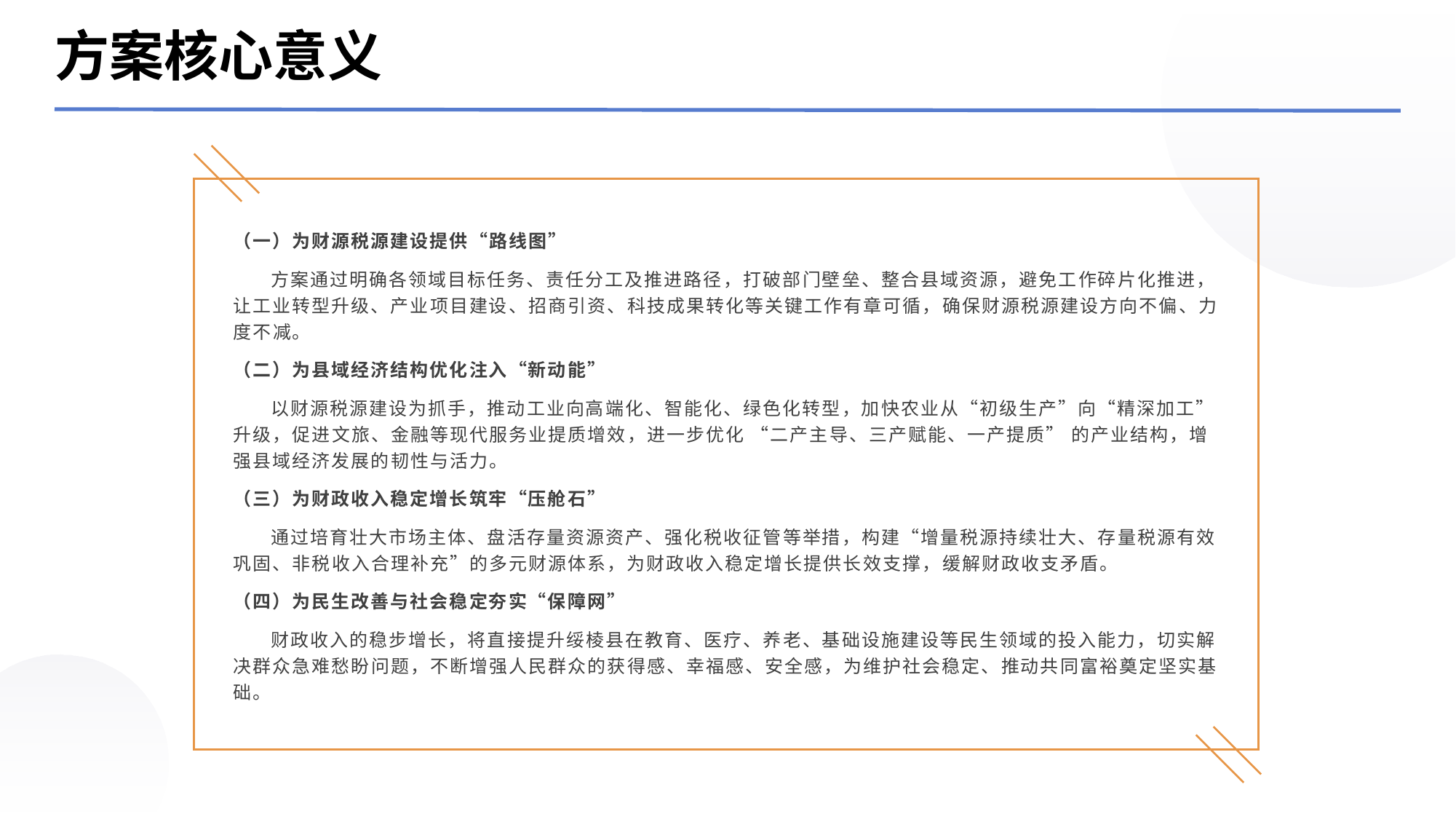

方案核心意义

（一）为财源税源建设提供“路线图”
      方案通过明确各领域目标任务、责任分工及推进路径，打破部门壁垒、整合县域资源，避免工作碎片化推进，让工业转型升级、产业项目建设、招商引资、科技成果转化等关键工作有章可循，确保财源税源建设方向不偏、力度不减。
（二）为县域经济结构优化注入“新动能”
      以财源税源建设为抓手，推动工业向高端化、智能化、绿色化转型，加快农业从“初级生产”向“精深加工”升级，促进文旅、金融等现代服务业提质增效，进一步优化 “二产主导、三产赋能、一产提质” 的产业结构，增强县域经济发展的韧性与活力。
（三）为财政收入稳定增长筑牢“压舱石”
      通过培育壮大市场主体、盘活存量资源资产、强化税收征管等举措，构建“增量税源持续壮大、存量税源有效巩固、非税收入合理补充”的多元财源体系，为财政收入稳定增长提供长效支撑，缓解财政收支矛盾。
（四）为民生改善与社会稳定夯实“保障网”
      财政收入的稳步增长，将直接提升绥棱县在教育、医疗、养老、基础设施建设等民生领域的投入能力，切实解决群众急难愁盼问题，不断增强人民群众的获得感、幸福感、安全感，为维护社会稳定、推动共同富裕奠定坚实基础。